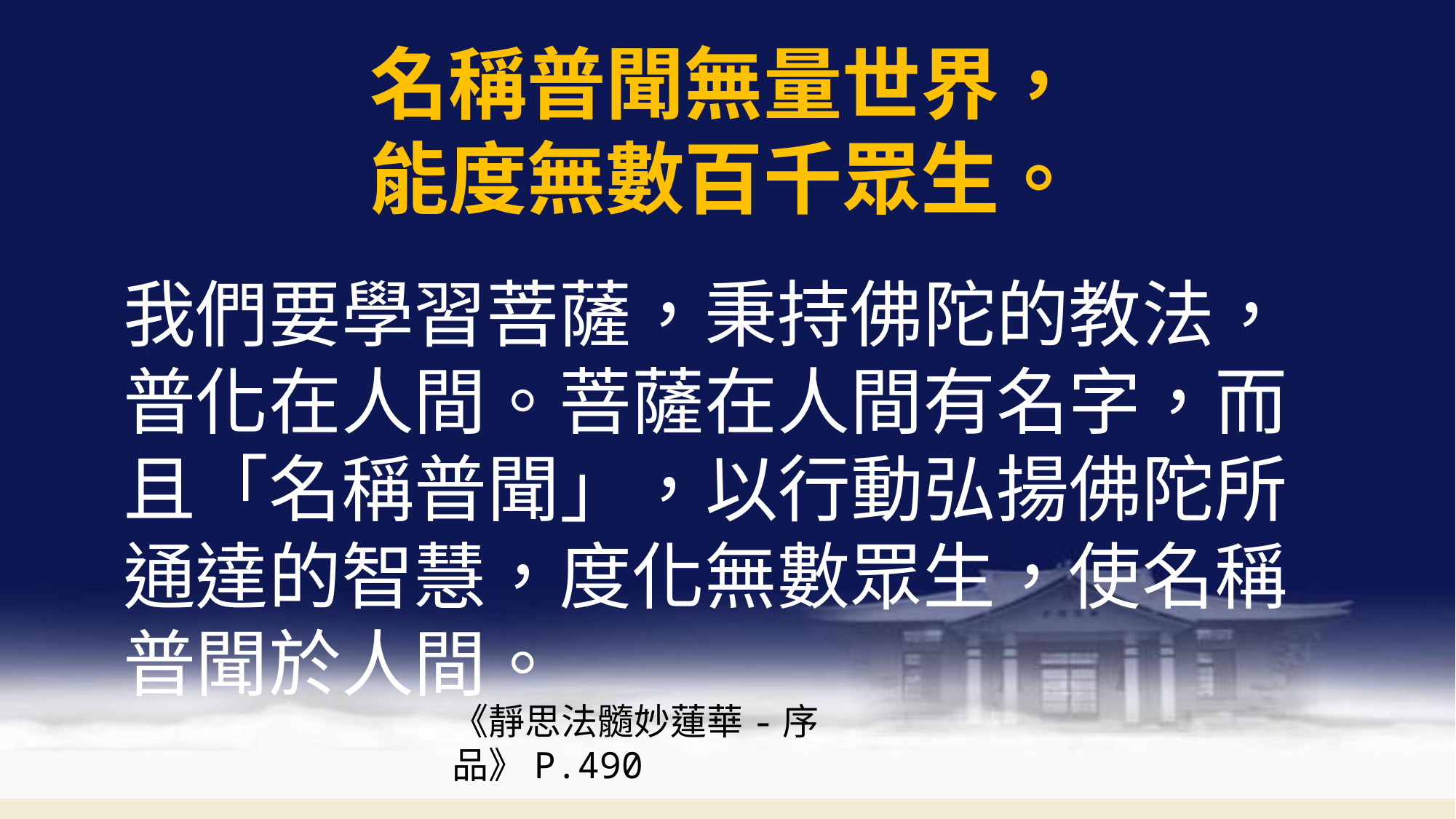

# 名稱普聞無量世界， 能度無數百千眾生。
我們要學習菩薩，秉持佛陀的教法，普化在人間。菩薩在人間有名字，而且「名稱普聞」，以行動弘揚佛陀所通達的智慧，度化無數眾生，使名稱普聞於人間。
《靜思法髓妙蓮華-序品》P.490